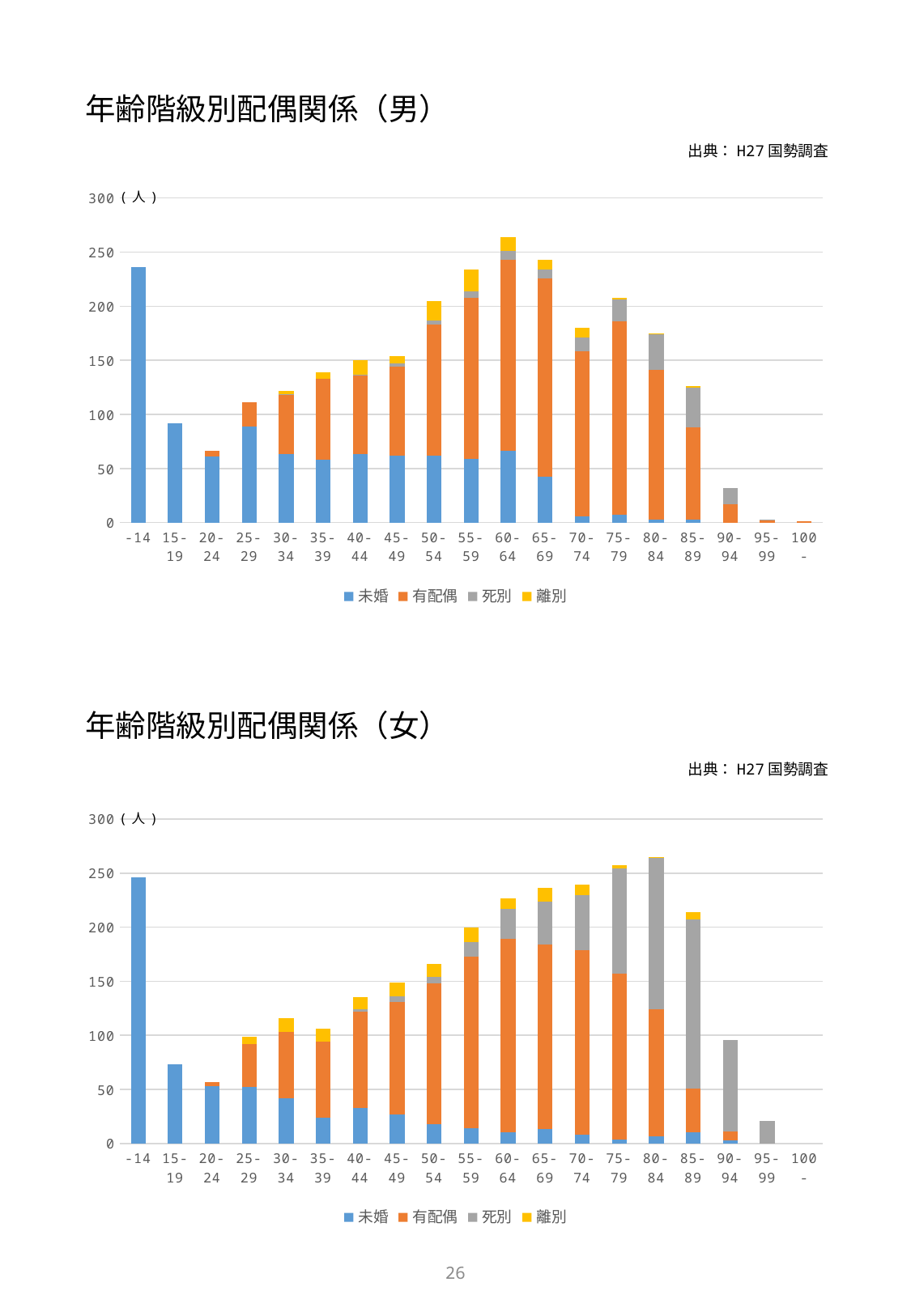

# 年齢階級別配偶関係（男）
出典：H27国勢調査

### Chart

| Category | 未婚 | 有配偶 | 死別 | 離別 |
|---|---|---|---|---|
| -14 | 236.0 | None | None | None |
| 15-19 | 92.0 | None | None | None |
| 20-24 | 61.0 | 5.0 | None | None |
| 25-29 | 89.0 | 22.0 | None | None |
| 30-34 | 63.0 | 55.0 | 1.0 | 3.0 |
| 35-39 | 58.0 | 75.0 | None | 6.0 |
| 40-44 | 63.0 | 73.0 | 1.0 | 13.0 |
| 45-49 | 62.0 | 82.0 | 3.0 | 7.0 |
| 50-54 | 62.0 | 121.0 | 4.0 | 18.0 |
| 55-59 | 59.0 | 149.0 | 6.0 | 20.0 |
| 60-64 | 66.0 | 177.0 | 8.0 | 13.0 |
| 65-69 | 42.0 | 184.0 | 8.0 | 9.0 |
| 70-74 | 6.0 | 152.0 | 13.0 | 9.0 |
| 75-79 | 7.0 | 179.0 | 20.0 | 2.0 |
| 80-84 | 3.0 | 138.0 | 33.0 | 1.0 |
| 85-89 | 3.0 | 85.0 | 37.0 | 1.0 |
| 90-94 | None | 17.0 | 15.0 | None |
| 95-99 | None | 2.0 | 1.0 | None |
| 100- | None | 1.0 | None | None |
年齢階級別配偶関係（女）
出典：H27国勢調査

### Chart

| Category | 未婚 | 有配偶 | 死別 | 離別 |
|---|---|---|---|---|
| -14 | 246.0 | None | None | None |
| 15-19 | 73.0 | None | None | None |
| 20-24 | 53.0 | 4.0 | None | None |
| 25-29 | 52.0 | 40.0 | None | 7.0 |
| 30-34 | 42.0 | 61.0 | None | 13.0 |
| 35-39 | 24.0 | 70.0 | None | 12.0 |
| 40-44 | 33.0 | 89.0 | 2.0 | 11.0 |
| 45-49 | 27.0 | 104.0 | 5.0 | 13.0 |
| 50-54 | 18.0 | 130.0 | 6.0 | 12.0 |
| 55-59 | 14.0 | 159.0 | 13.0 | 14.0 |
| 60-64 | 10.0 | 179.0 | 28.0 | 10.0 |
| 65-69 | 13.0 | 171.0 | 40.0 | 12.0 |
| 70-74 | 8.0 | 171.0 | 51.0 | 9.0 |
| 75-79 | 4.0 | 153.0 | 97.0 | 3.0 |
| 80-84 | 7.0 | 117.0 | 140.0 | 1.0 |
| 85-89 | 10.0 | 41.0 | 156.0 | 7.0 |
| 90-94 | 3.0 | 8.0 | 85.0 | None |
| 95-99 | None | None | 21.0 | None |
| 100- | None | None | None | None |
26